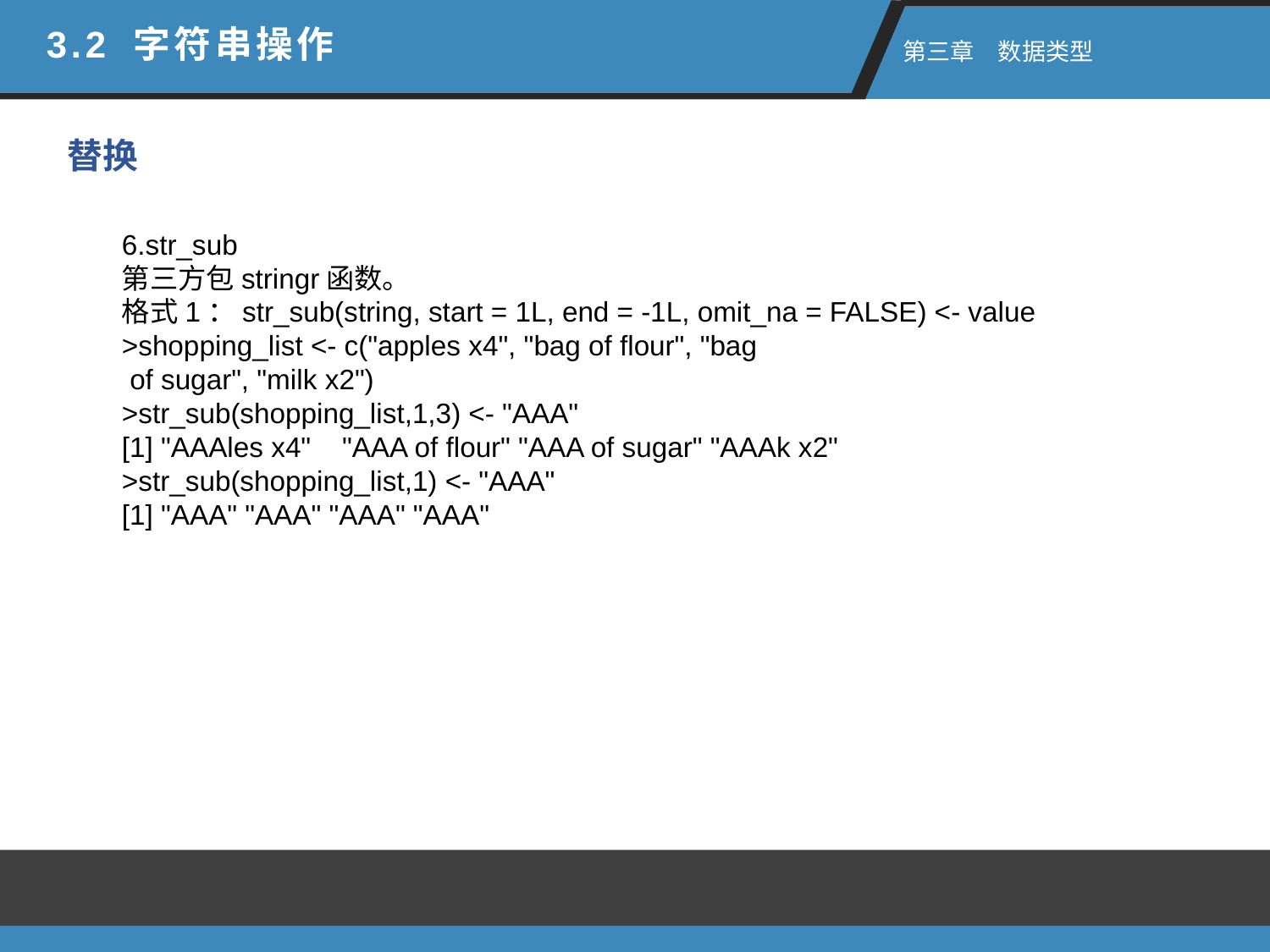

3.2 字符串操作
  第三章　数据类型
替换
6.str_sub
第三方包stringr函数。
格式1：str_sub(string, start = 1L, end = -1L, omit_na = FALSE) <- value
>shopping_list <- c("apples x4", "bag of flour", "bag
 of sugar", "milk x2")
>str_sub(shopping_list,1,3) <- "AAA"
[1] "AAAles x4"    "AAA of flour" "AAA of sugar" "AAAk x2"
>str_sub(shopping_list,1) <- "AAA"
[1] "AAA" "AAA" "AAA" "AAA"